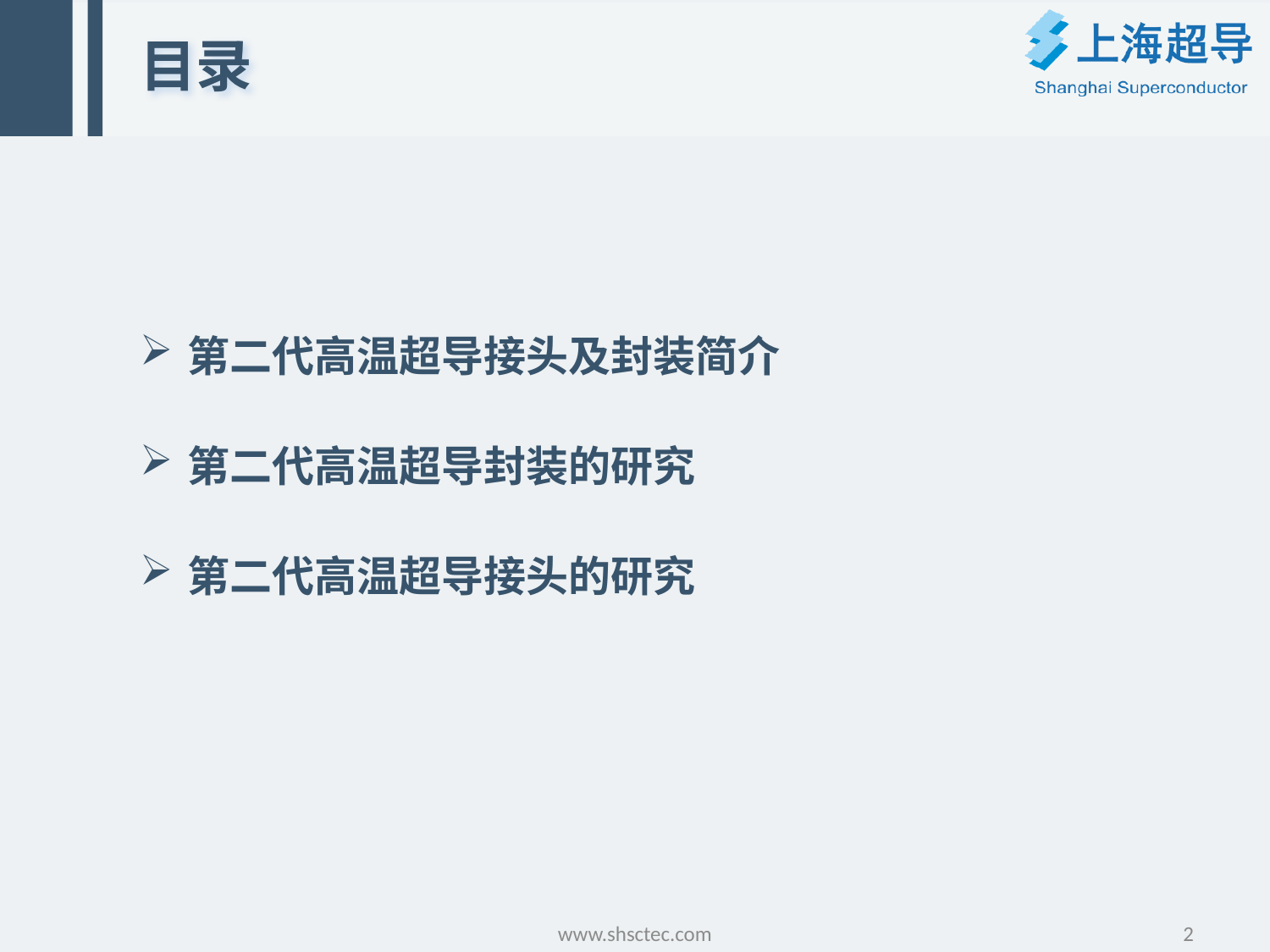

# 目录
第二代高温超导接头及封装简介
第二代高温超导封装的研究
第二代高温超导接头的研究

www.shsctec.com
2